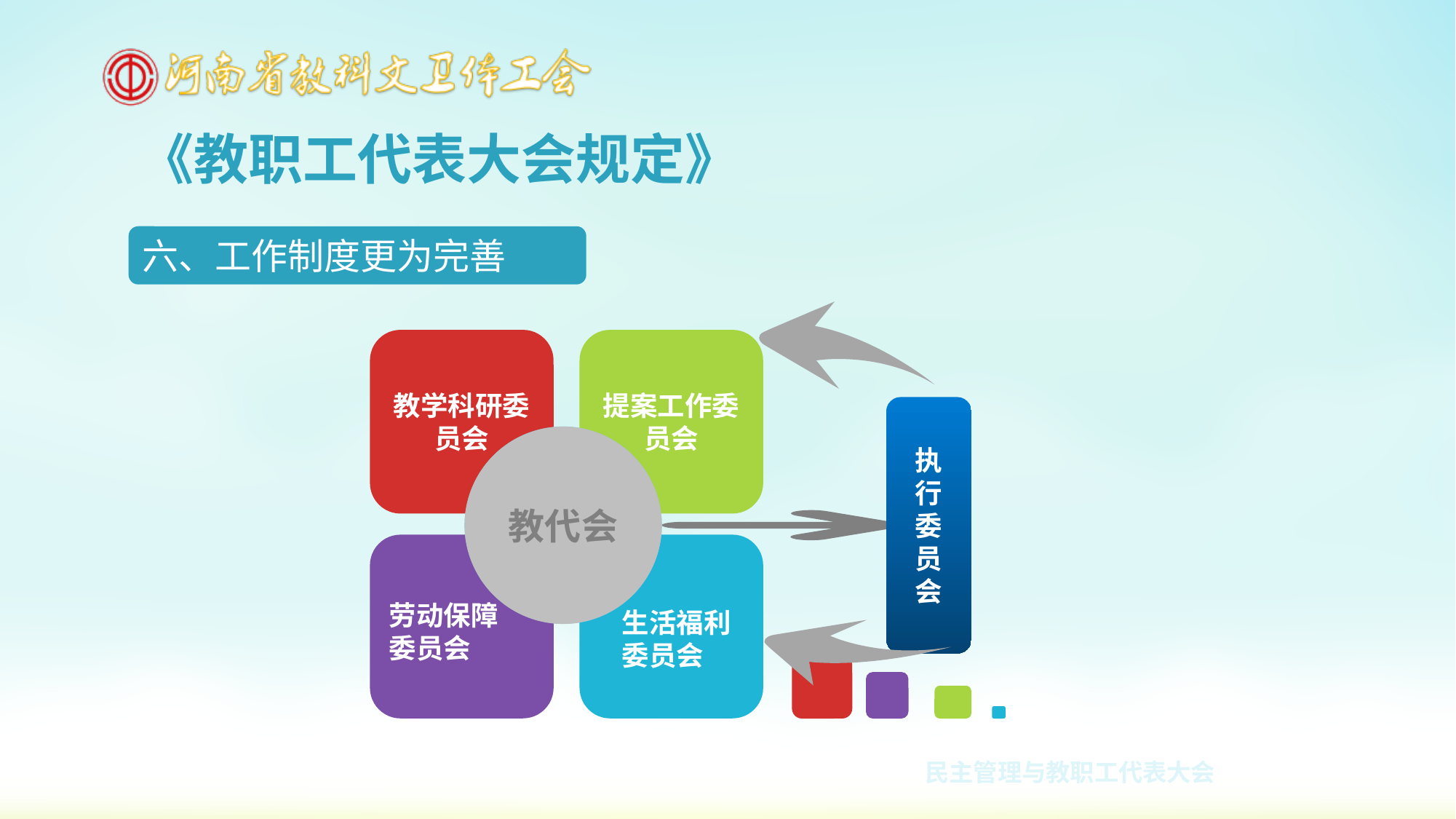

《教职工代表大会规定》

六、工作制度更为完善

教学科研委员会
提案工作委员会
执
行
委
员
会
教代会
教代会

劳动保障委员会
生活福利委员会